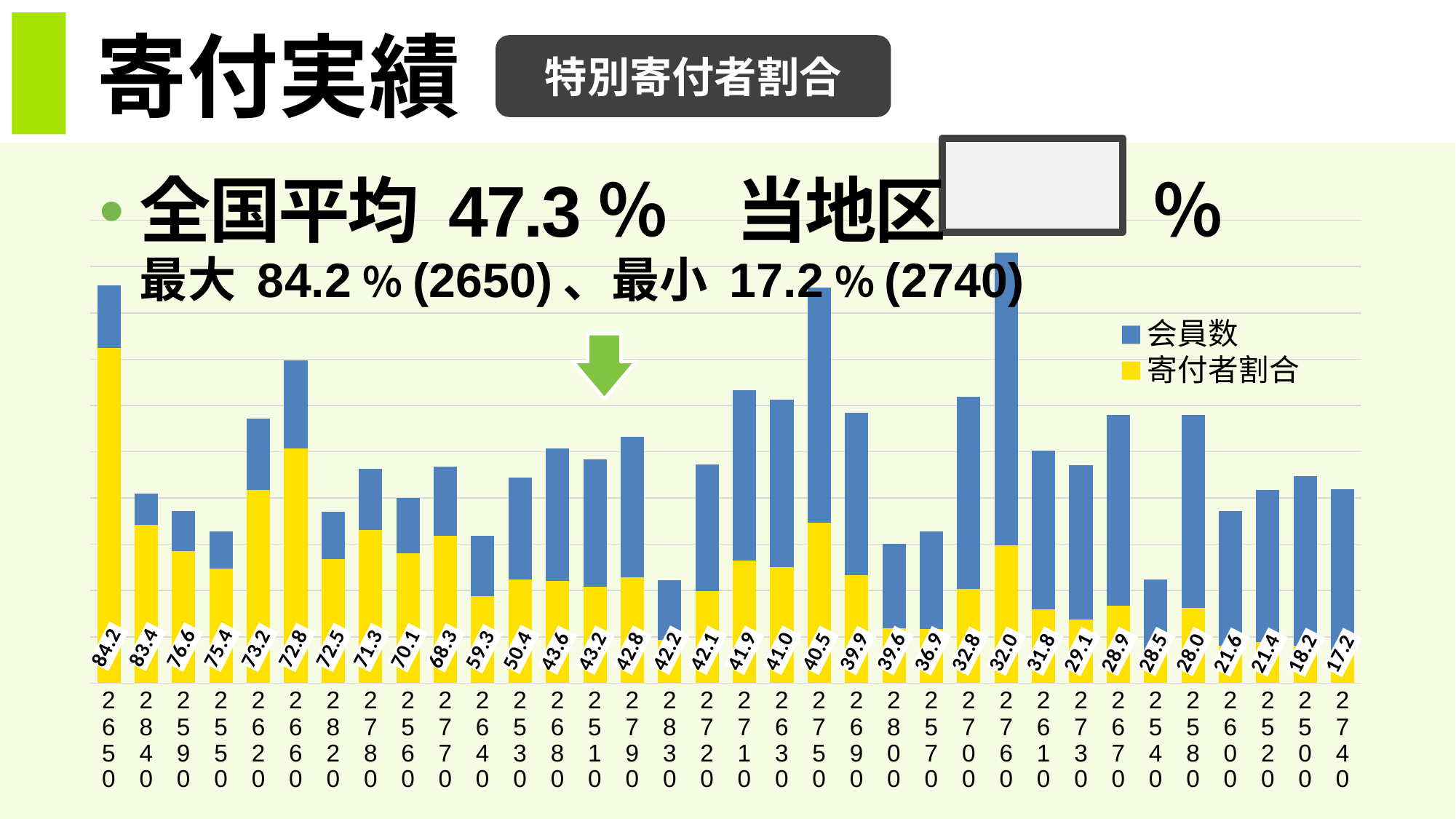

# 寄付実績
特別寄付者割合

### Chart

| Category | 寄付者割合 | 会員数 | 寄付者割合 |
|---|---|---|---|
| 2650 | 84.2 | 4299.0 | 3619.0 |
| 2840 | 83.4 | 2048.0 | 1708.0 |
| 2590 | 76.6 | 1858.0 | 1423.0 |
| 2550 | 75.4 | 1641.0 | 1237.0 |
| 2620 | 73.2 | 2854.0 | 2090.0 |
| 2660 | 72.8 | 3485.0 | 2538.0 |
| 2820 | 72.5 | 1849.0 | 1341.0 |
| 2780 | 71.3 | 2315.0 | 1651.0 |
| 2560 | 70.1 | 1999.0 | 1402.0 |
| 2770 | 68.3 | 2335.0 | 1594.0 |
| 2640 | 59.3 | 1589.0 | 943.0 |
| 2530 | 50.4 | 2217.0 | 1118.0 |
| 2680 | 43.6 | 2537.0 | 1105.0 |
| 2510 | 43.2 | 2414.0 | 1042.0 |
| 2790 | 42.8 | 2665.0 | 1141.0 |
| 2830 | 42.2 | 1111.0 | 469.0 |
| 2720 | 42.1 | 2361.0 | 994.0 |
| 2710 | 41.9 | 3165.0 | 1327.0 |
| 2630 | 41.0 | 3061.0 | 1256.0 |
| 2750 | 40.5 | 4276.0 | 1730.0 |
| 2690 | 39.9 | 2924.0 | 1167.0 |
| 2800 | 39.6 | 1505.0 | 596.0 |
| 2570 | 36.9 | 1641.0 | 583.0 |
| 2700 | 32.8 | 3094.0 | 1015.0 |
| 2760 | 32.0 | 4647.0 | 1487.0 |
| 2610 | 31.8 | 2515.0 | 801.0 |
| 2730 | 29.1 | 2352.0 | 685.0 |
| 2670 | 28.9 | 2901.0 | 838.0 |
| 2540 | 28.5 | 1122.0 | 320.0 |
| 2580 | 28.0 | 2896.0 | 812.0 |
| 2600 | 21.6 | 1858.0 | 402.0 |
| 2520 | 21.4 | 2087.0 | 447.0 |
| 2500 | 18.2 | 2239.0 | 407.0 |
| 2740 | 17.2 | 2098.0 | 360.0 |
全国平均 47.3％　当地区　　　％
最大 84.2％(2650)、最小 17.2％(2740)